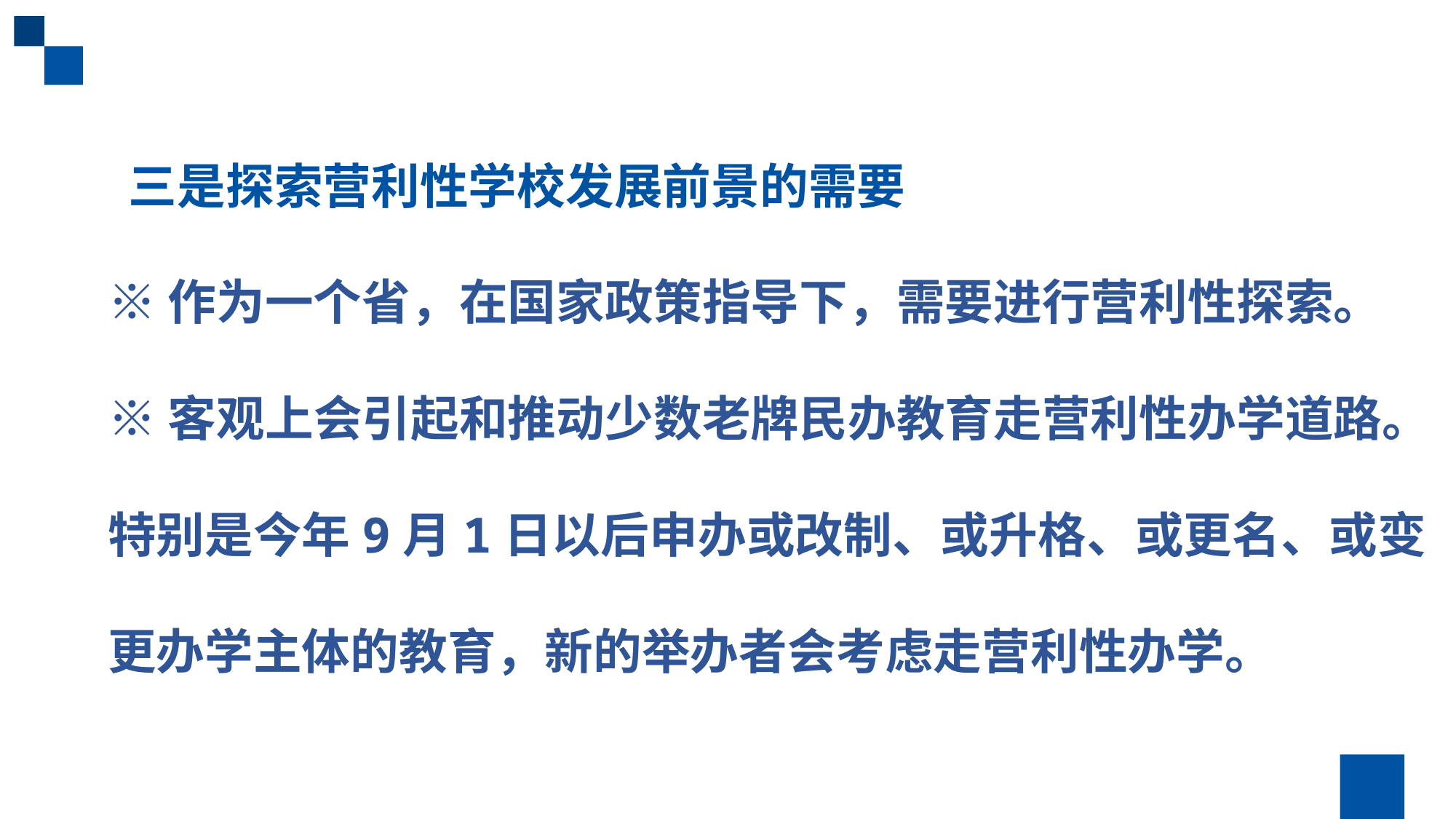

三是探索营利性学校发展前景的需要

※作为一个省，在国家政策指导下，需要进行营利性探索。
※客观上会引起和推动少数老牌民办教育走营利性办学道路。
特别是今年9月1日以后申办或改制、或升格、或更名、或变更办学主体的教育，新的举办者会考虑走营利性办学。
95